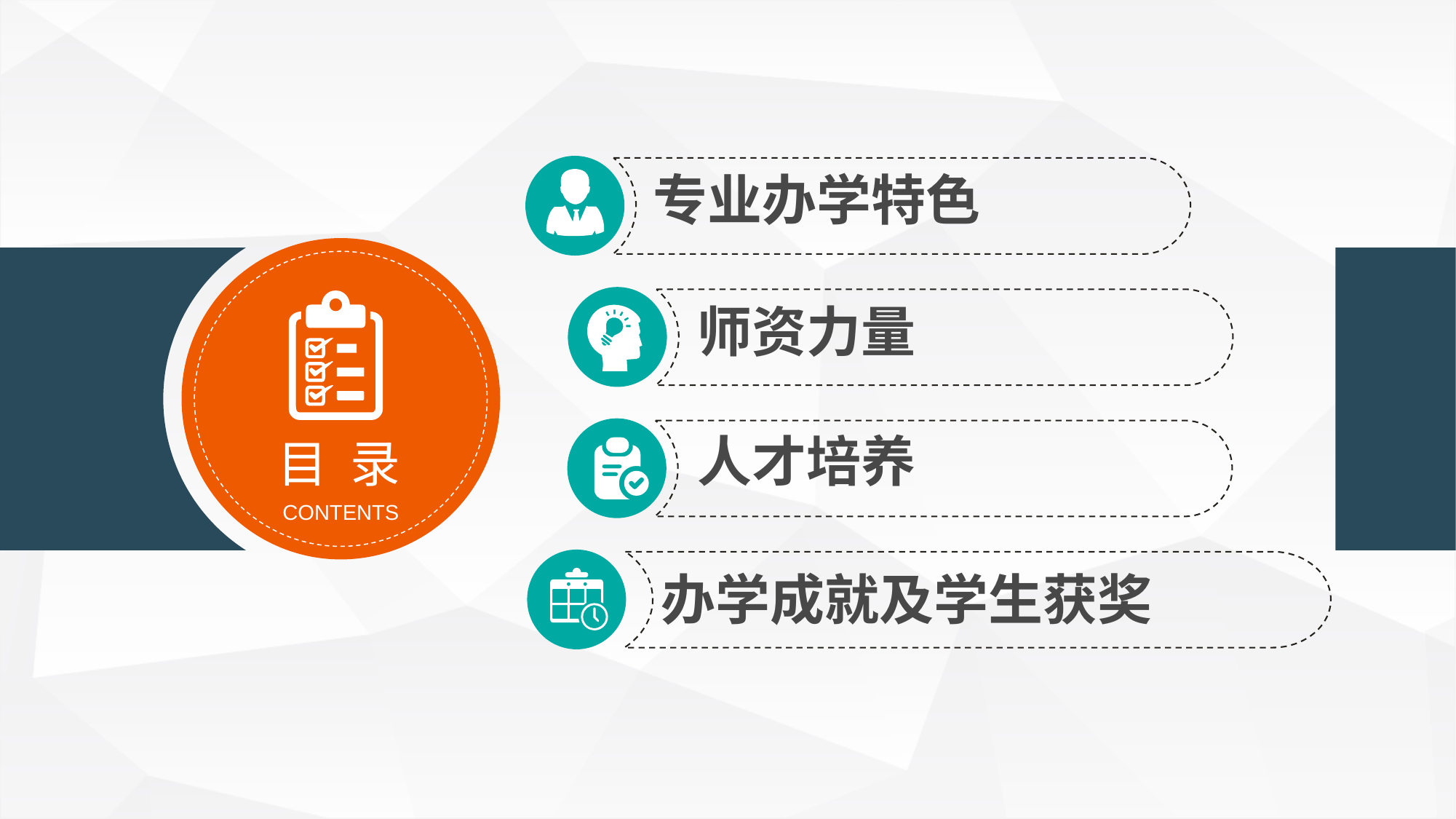

专业办学特色

师资力量

人才培养
目  录

CONTENTS

办学成就及学生获奖